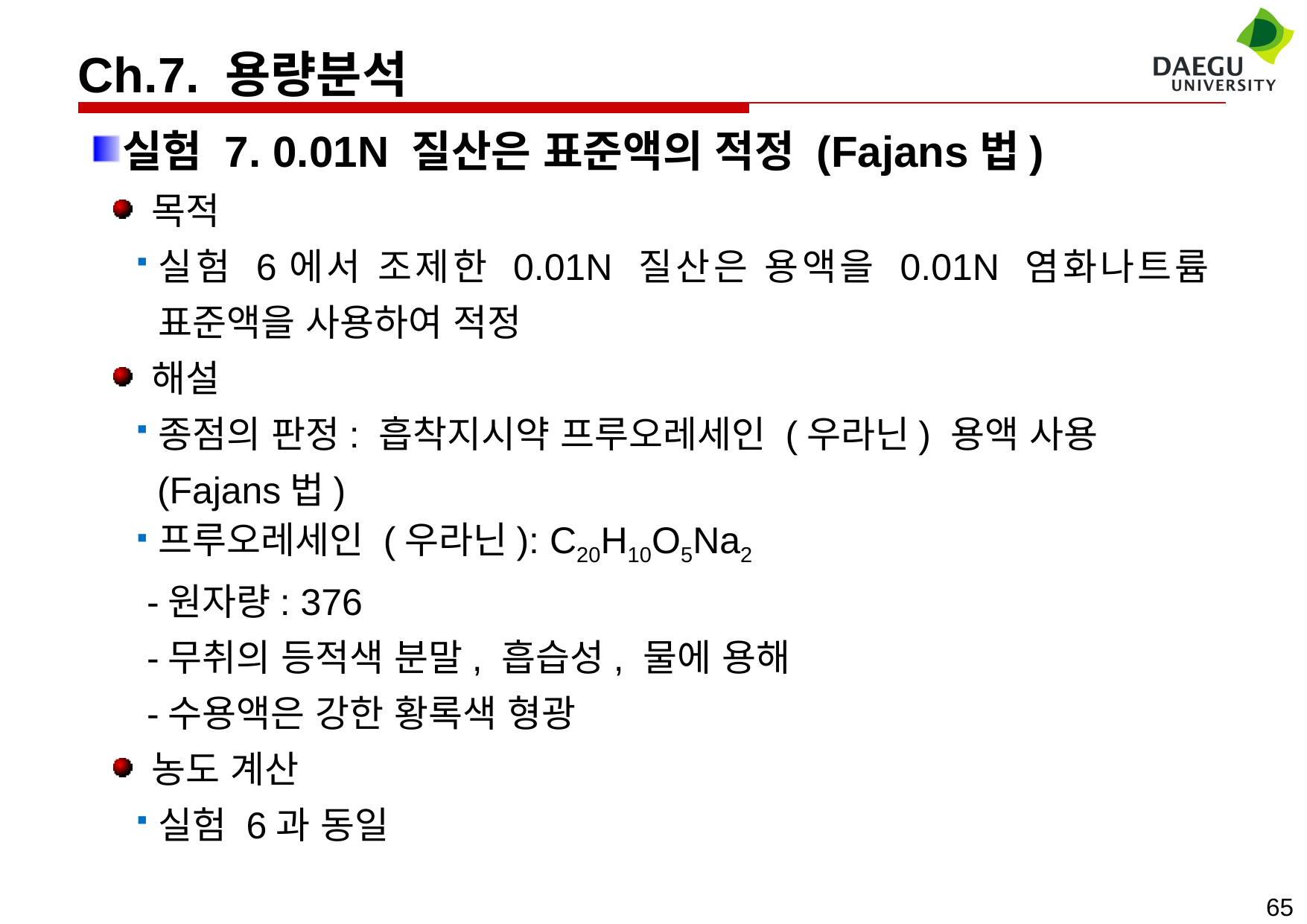

Ch.7. 용량분석
실험 7. 0.01N 질산은 표준액의 적정 (Fajans법)
 목적
실험 6에서 조제한 0.01N 질산은 용액을 0.01N 염화나트륨 표준액을 사용하여 적정
 해설
종점의 판정: 흡착지시약 프루오레세인 (우라닌) 용액 사용
  (Fajans법)
프루오레세인 (우라닌): C20H10O5Na2
 -원자량: 376
 -무취의 등적색 분말, 흡습성, 물에 용해
 -수용액은 강한 황록색 형광
 농도 계산
실험 6과 동일
65